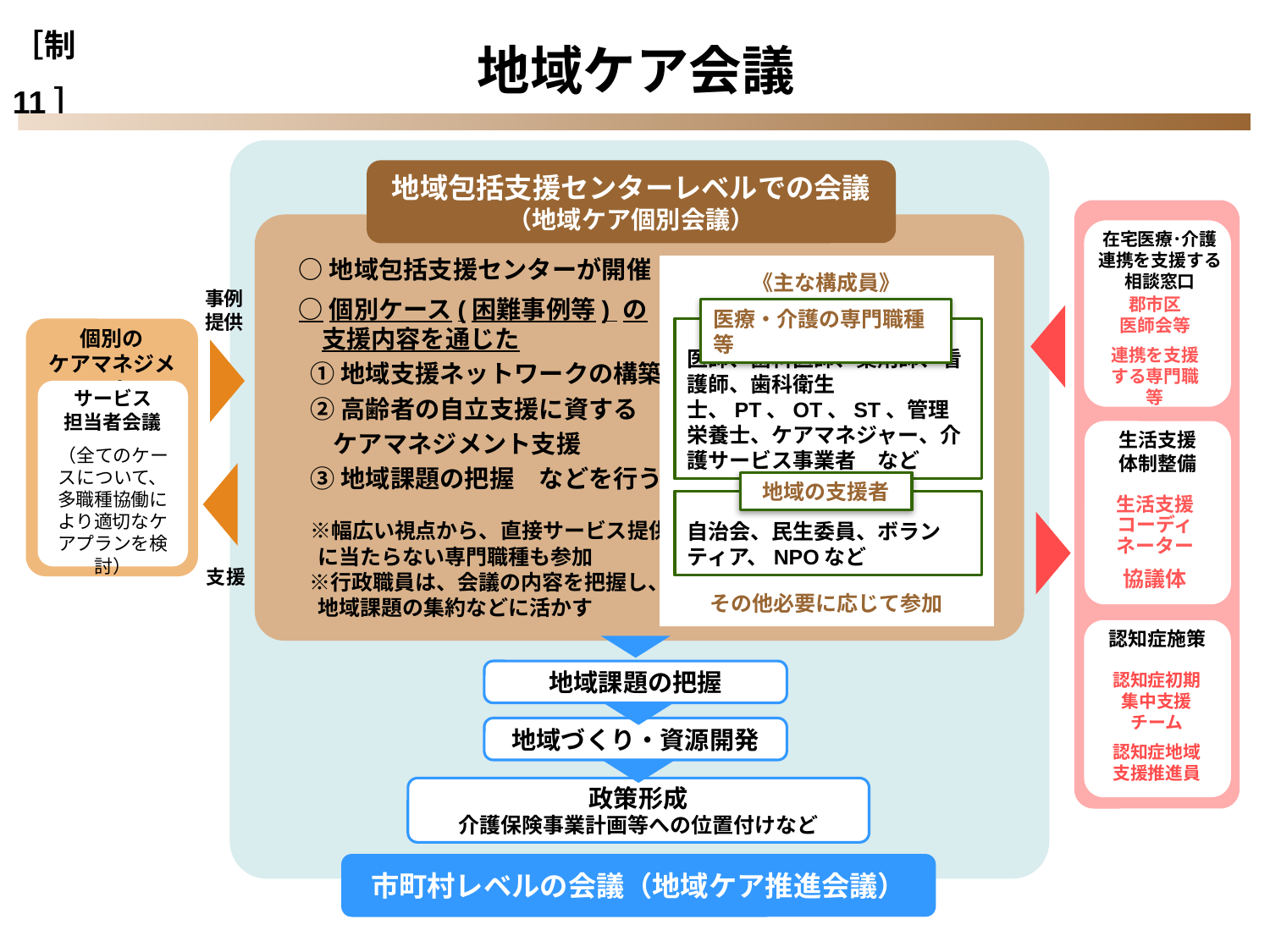

［制11］
地域ケア会議

地域包括支援センターレベルでの会議
（地域ケア個別会議）

○地域包括支援センターが開催
○個別ケース(困難事例等) の
   支援内容を通じた
①地域支援ネットワークの構築
②高齢者の自立支援に資する
   ケアマネジメント支援
③地域課題の把握　などを行う。
　  ※幅広い視点から、直接サービス提供
        に当たらない専門職種も参加
　   ※行政職員は、会議の内容を把握し、
        地域課題の集約などに活かす

在宅医療･介護連携を支援する相談窓口
《主な構成員》

その他必要に応じて参加
医療・介護の専門職種等

医師、歯科医師、薬剤師、看護師、歯科衛生士、PT、OT、ST、管理栄養士、ケアマネジャー、介護サービス事業者　など
地域の支援者

自治会、民生委員、ボランティア、NPOなど
事例
提供
郡市区
医師会等

連携を支援
する専門職等
個別の
ケアマネジメント

サービス
担当者会議
（全てのケースについて、多職種協働により適切なケアプランを検討）
生活支援
体制整備

生活支援コーディ
ネーター

協議体

　支援
認知症施策

地域課題の把握
認知症初期
集中支援
チーム

認知症地域支援推進員

地域づくり・資源開発

政策形成
介護保険事業計画等への位置付けなど
市町村レベルの会議（地域ケア推進会議）